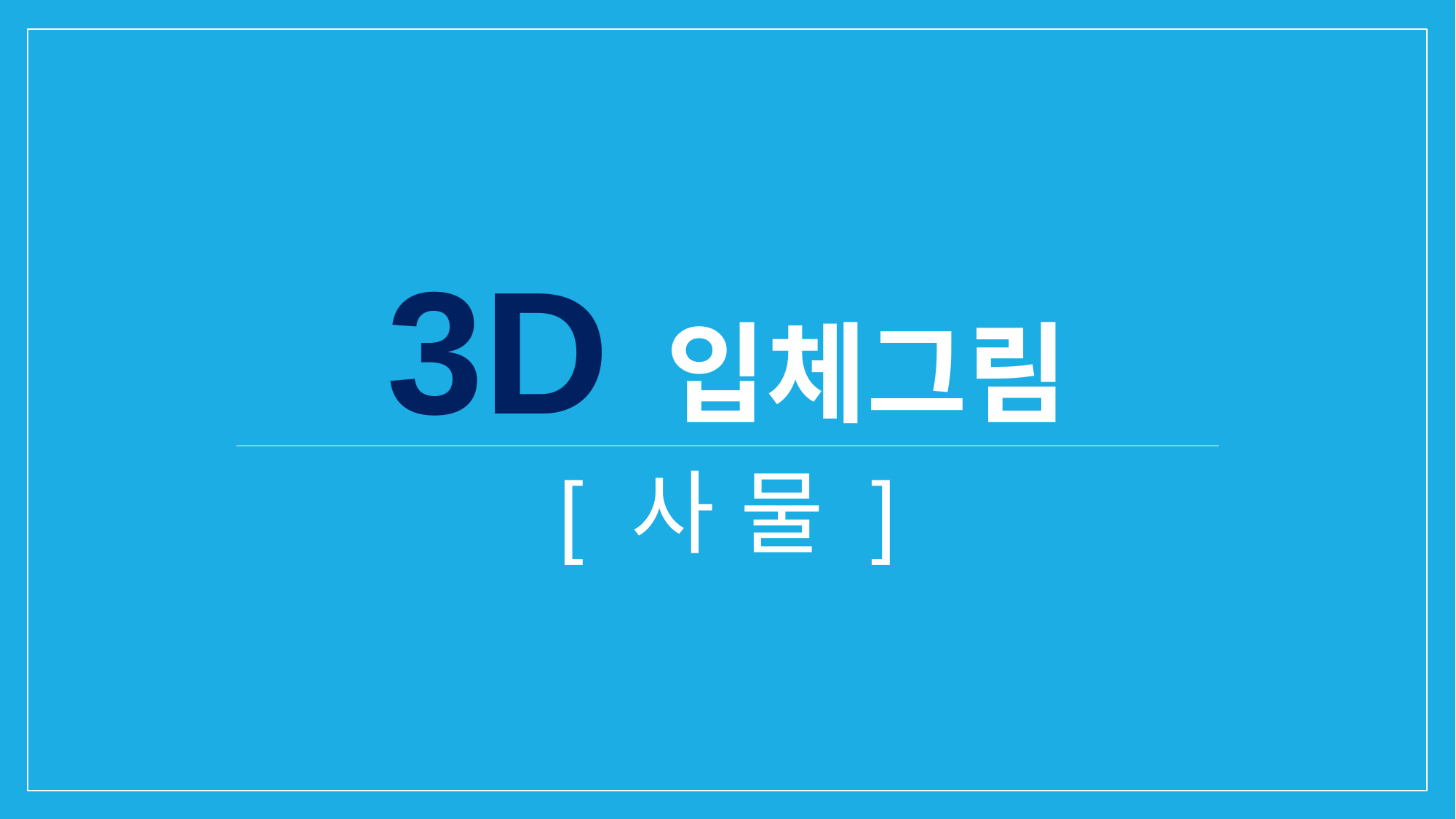

# 3D 입체그림
[ 사 물 ]